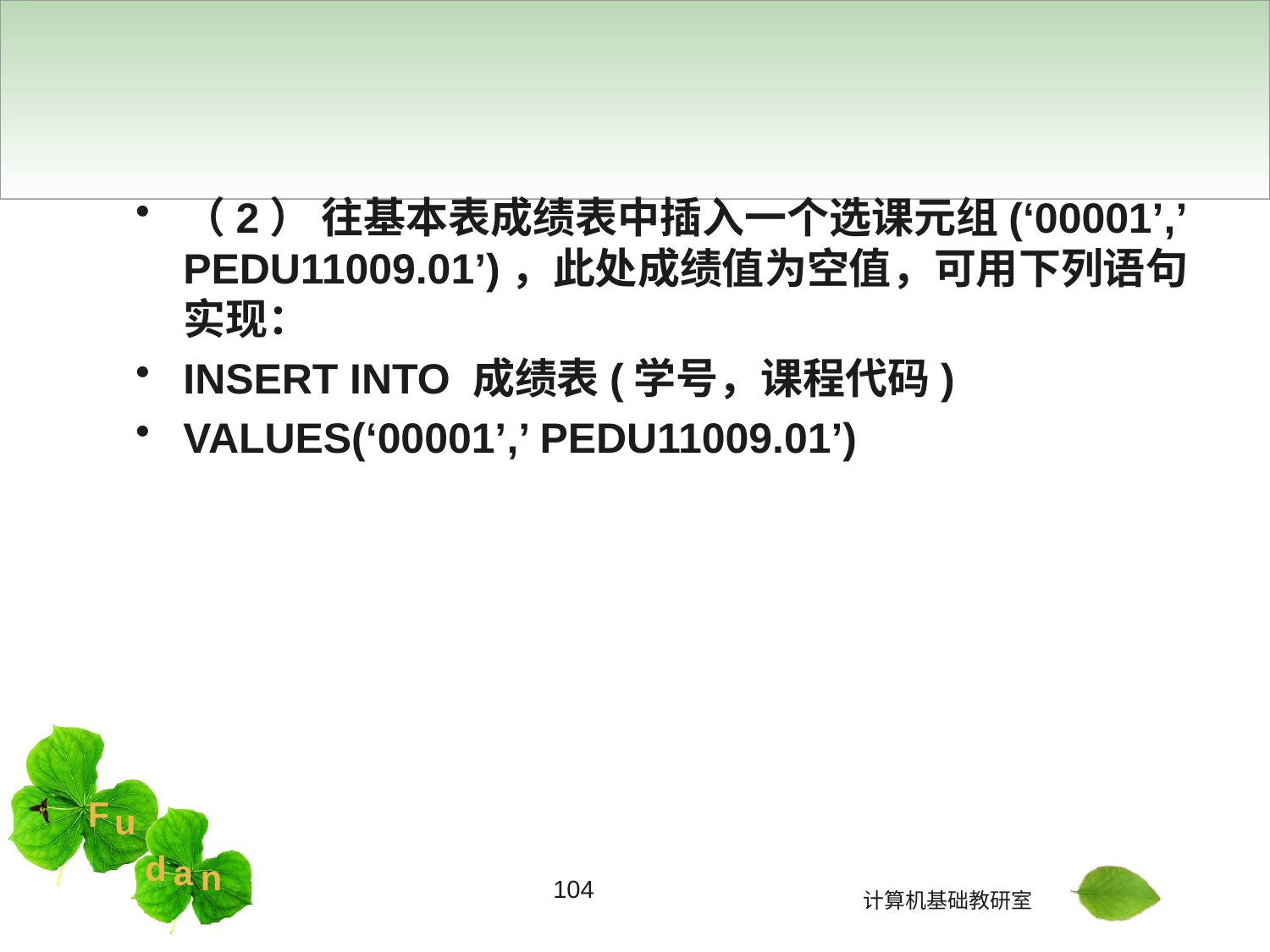

#
（2） 往基本表成绩表中插入一个选课元组(‘00001’,’ PEDU11009.01’)，此处成绩值为空值，可用下列语句实现：
INSERT INTO 成绩表(学号，课程代码)
VALUES(‘00001’,’ PEDU11009.01’)

104